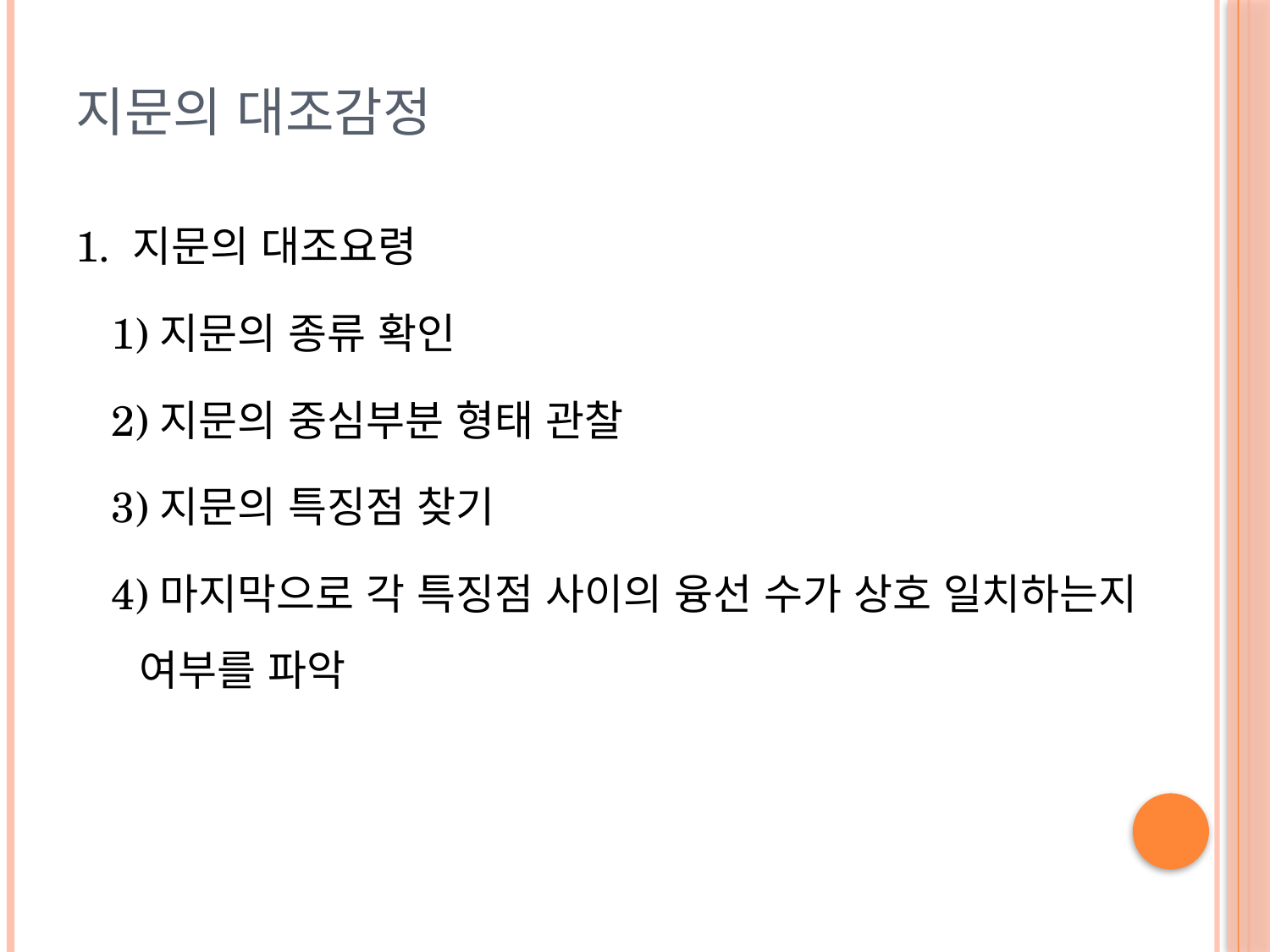

# 지문의 대조감정
1. 지문의 대조요령
   1)지문의 종류 확인
   2)지문의 중심부분 형태 관찰
   3)지문의 특징점 찾기
   4)마지막으로 각 특징점 사이의 융선 수가 상호 일치하는지 여부를 파악